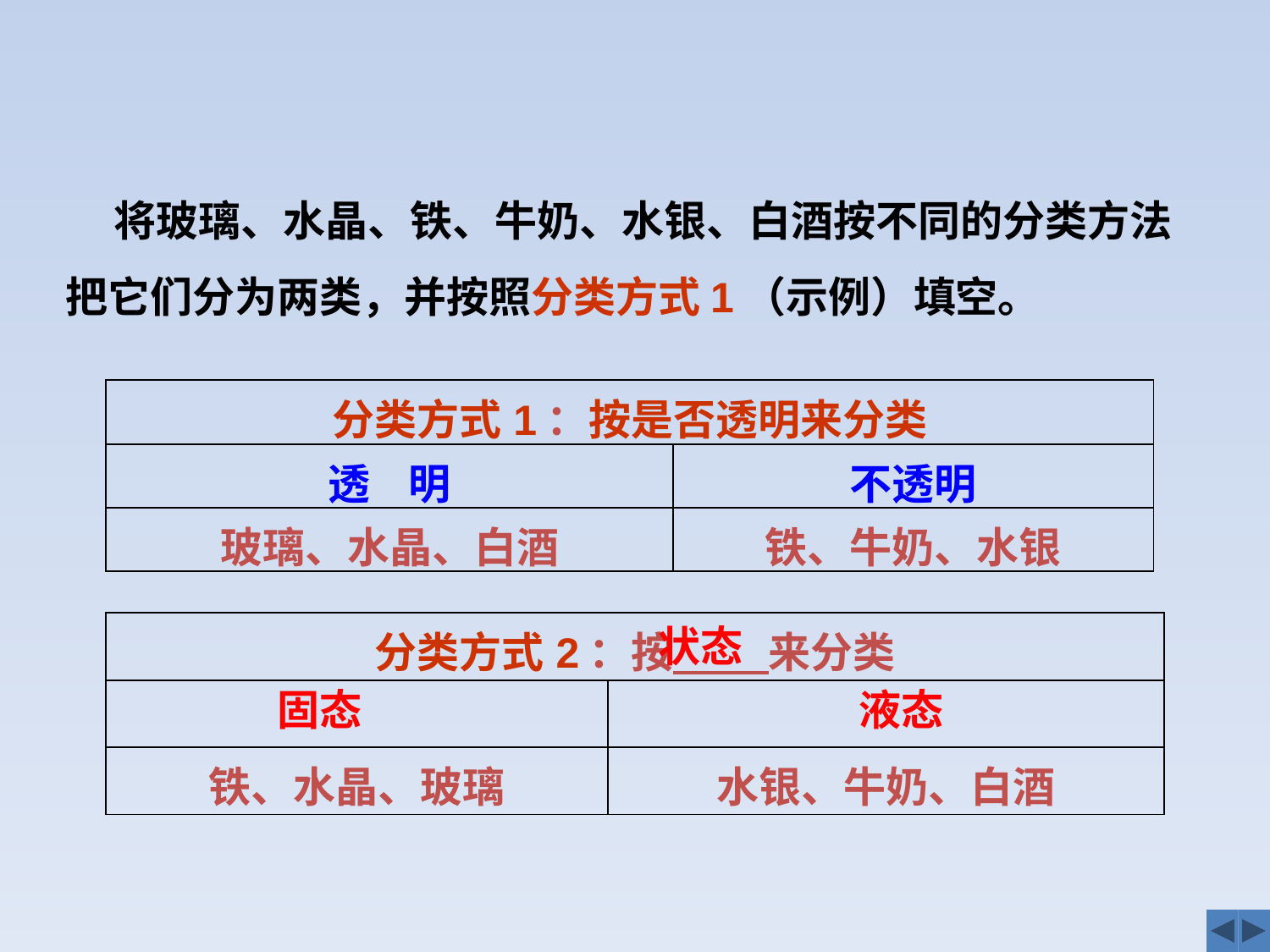

将玻璃、水晶、铁、牛奶、水银、白酒按不同的分类方法把它们分为两类，并按照分类方式1（示例）填空。
| 分类方式1：按是否透明来分类 |  |
| --- | --- |
| 透 明 | 不透明 |
| 玻璃、水晶、白酒 | 铁、牛奶、水银 |
| 分类方式2：按 来分类 |  |
| --- | --- |
|  |  |
| 铁、水晶、玻璃 | 水银、牛奶、白酒 |
状态
固态
液态